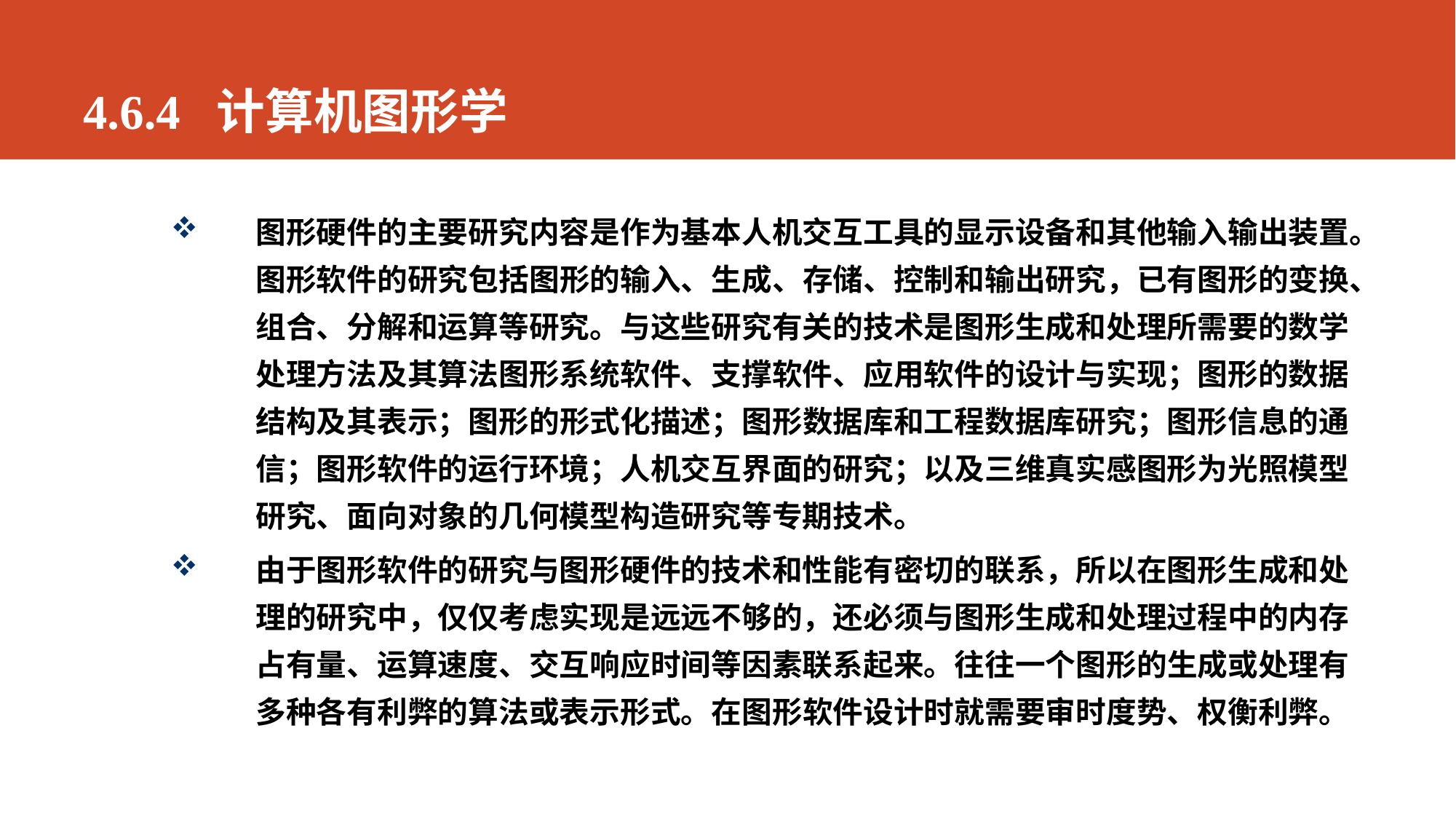

# 4.6.4  计算机图形学
图形硬件的主要研究内容是作为基本人机交互工具的显示设备和其他输入输出装置。图形软件的研究包括图形的输入、生成、存储、控制和输出研究，已有图形的变换、组合、分解和运算等研究。与这些研究有关的技术是图形生成和处理所需要的数学处理方法及其算法图形系统软件、支撑软件、应用软件的设计与实现；图形的数据结构及其表示；图形的形式化描述；图形数据库和工程数据库研究；图形信息的通信；图形软件的运行环境；人机交互界面的研究；以及三维真实感图形为光照模型研究、面向对象的几何模型构造研究等专期技术。
由于图形软件的研究与图形硬件的技术和性能有密切的联系，所以在图形生成和处理的研究中，仅仅考虑实现是远远不够的，还必须与图形生成和处理过程中的内存占有量、运算速度、交互响应时间等因素联系起来。往往一个图形的生成或处理有多种各有利弊的算法或表示形式。在图形软件设计时就需要审时度势、权衡利弊。